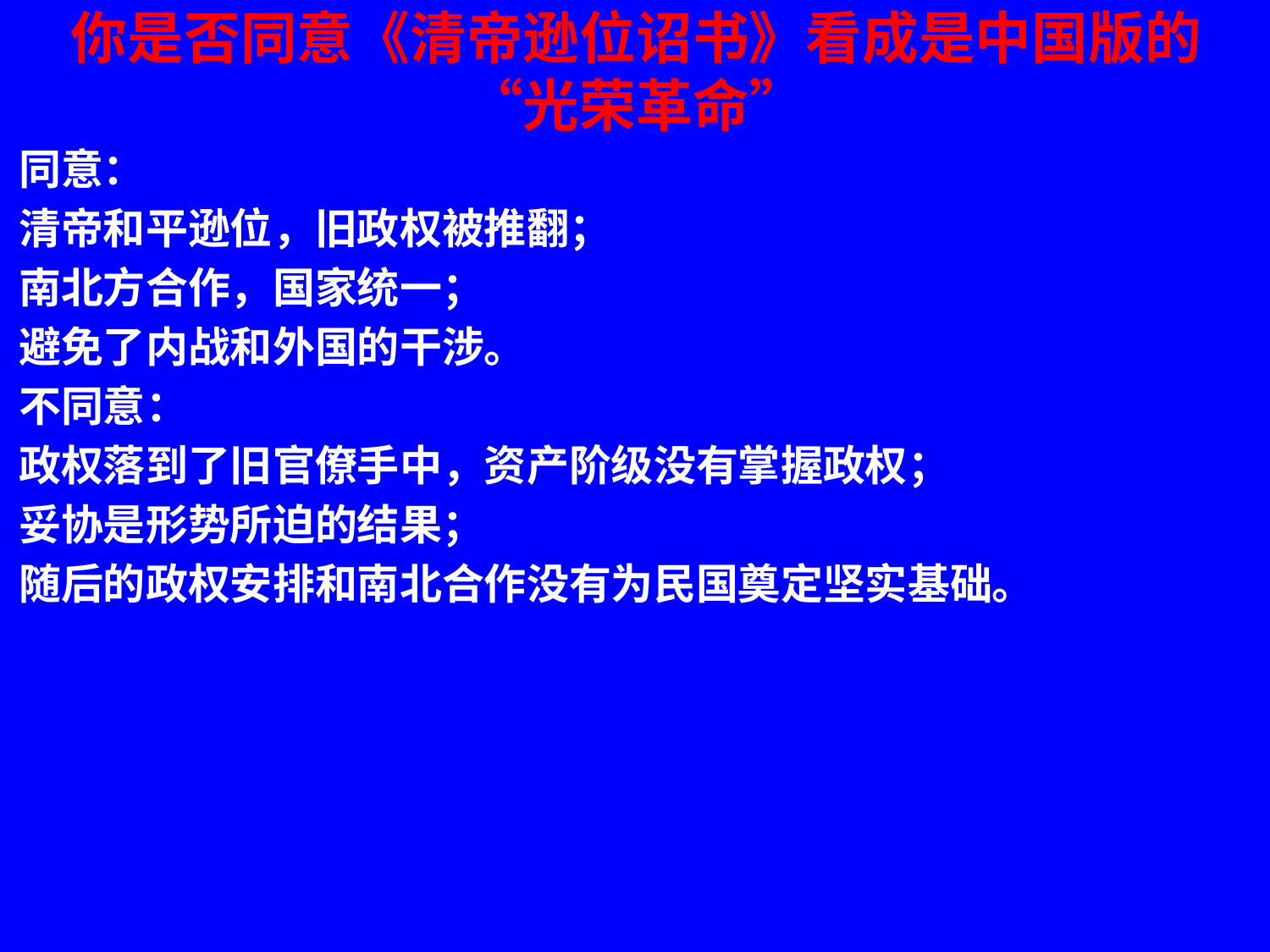

# 你是否同意《清帝逊位诏书》看成是中国版的“光荣革命”
同意：
清帝和平逊位，旧政权被推翻；
南北方合作，国家统一；
避免了内战和外国的干涉。
不同意：
政权落到了旧官僚手中，资产阶级没有掌握政权；
妥协是形势所迫的结果；
随后的政权安排和南北合作没有为民国奠定坚实基础。